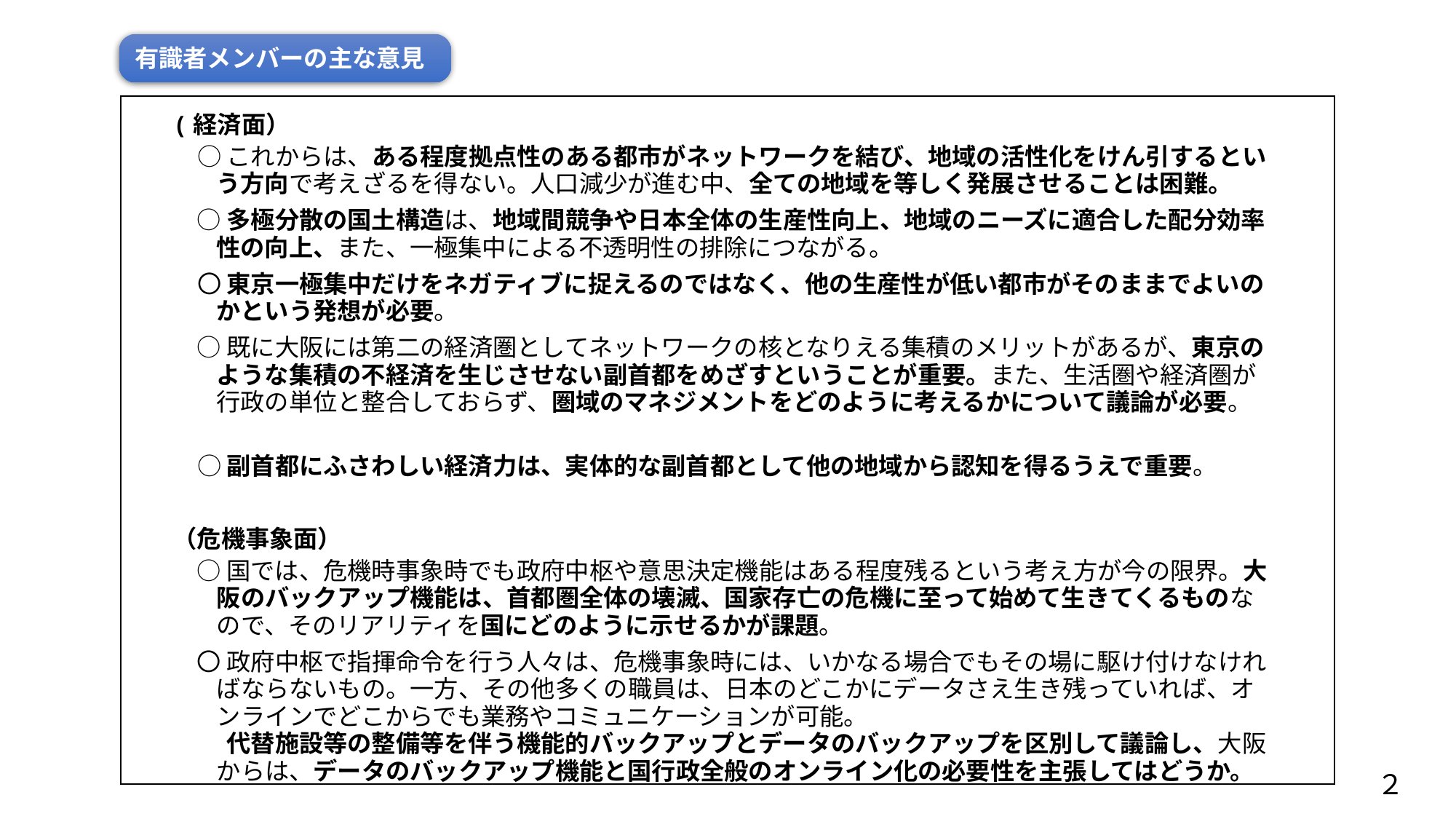

有識者メンバーの主な意見

(経済面）
　○ これからは、ある程度拠点性のある都市がネットワークを結び、地域の活性化をけん引するという方向で考えざるを得ない。人口減少が進む中、全ての地域を等しく発展させることは困難。
　○ 多極分散の国土構造は、地域間競争や日本全体の生産性向上、地域のニーズに適合した配分効率性の向上、また、一極集中による不透明性の排除につながる。
　〇 東京一極集中だけをネガティブに捉えるのではなく、他の生産性が低い都市がそのままでよいのかという発想が必要。
　○ 既に大阪には第二の経済圏としてネットワークの核となりえる集積のメリットがあるが、東京のような集積の不経済を生じさせない副首都をめざすということが重要。また、生活圏や経済圏が行政の単位と整合しておらず、圏域のマネジメントをどのように考えるかについて議論が必要。
　○ 副首都にふさわしい経済力は、実体的な副首都として他の地域から認知を得るうえで重要。

（危機事象面）
　○ 国では、危機時事象時でも政府中枢や意思決定機能はある程度残るという考え方が今の限界。大阪のバックアップ機能は、首都圏全体の壊滅、国家存亡の危機に至って始めて生きてくるものなので、そのリアリティを国にどのように示せるかが課題。
　〇 政府中枢で指揮命令を行う人々は、危機事象時には、いかなる場合でもその場に駆け付けなければならないもの。一方、その他多くの職員は、日本のどこかにデータさえ生き残っていれば、オンラインでどこからでも業務やコミュニケーションが可能。
　　 代替施設等の整備等を伴う機能的バックアップとデータのバックアップを区別して議論し、大阪からは、データのバックアップ機能と国行政全般のオンライン化の必要性を主張してはどうか。

２